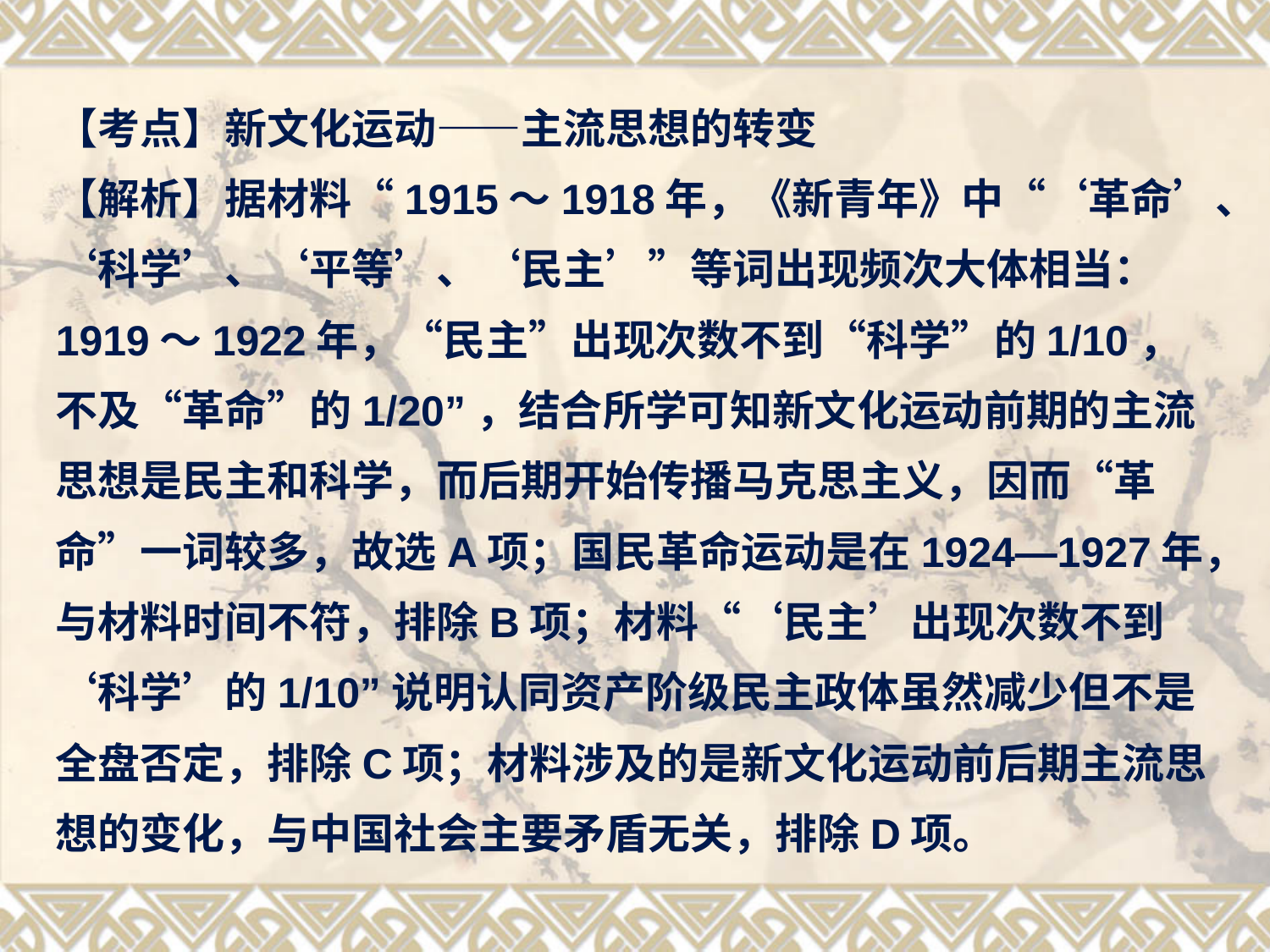

【考点】新文化运动——主流思想的转变
【解析】据材料“1915～1918年，《新青年》中“‘革命’、‘科学’、‘平等’、‘民主’”等词出现频次大体相当：1919～1922年，“民主”出现次数不到“科学”的1/10，不及“革命”的1/20”，结合所学可知新文化运动前期的主流思想是民主和科学，而后期开始传播马克思主义，因而“革命”一词较多，故选A项；国民革命运动是在1924—1927年，与材料时间不符，排除B项；材料“‘民主’出现次数不到‘科学’的1/10”说明认同资产阶级民主政体虽然减少但不是全盘否定，排除C项；材料涉及的是新文化运动前后期主流思想的变化，与中国社会主要矛盾无关，排除D项。